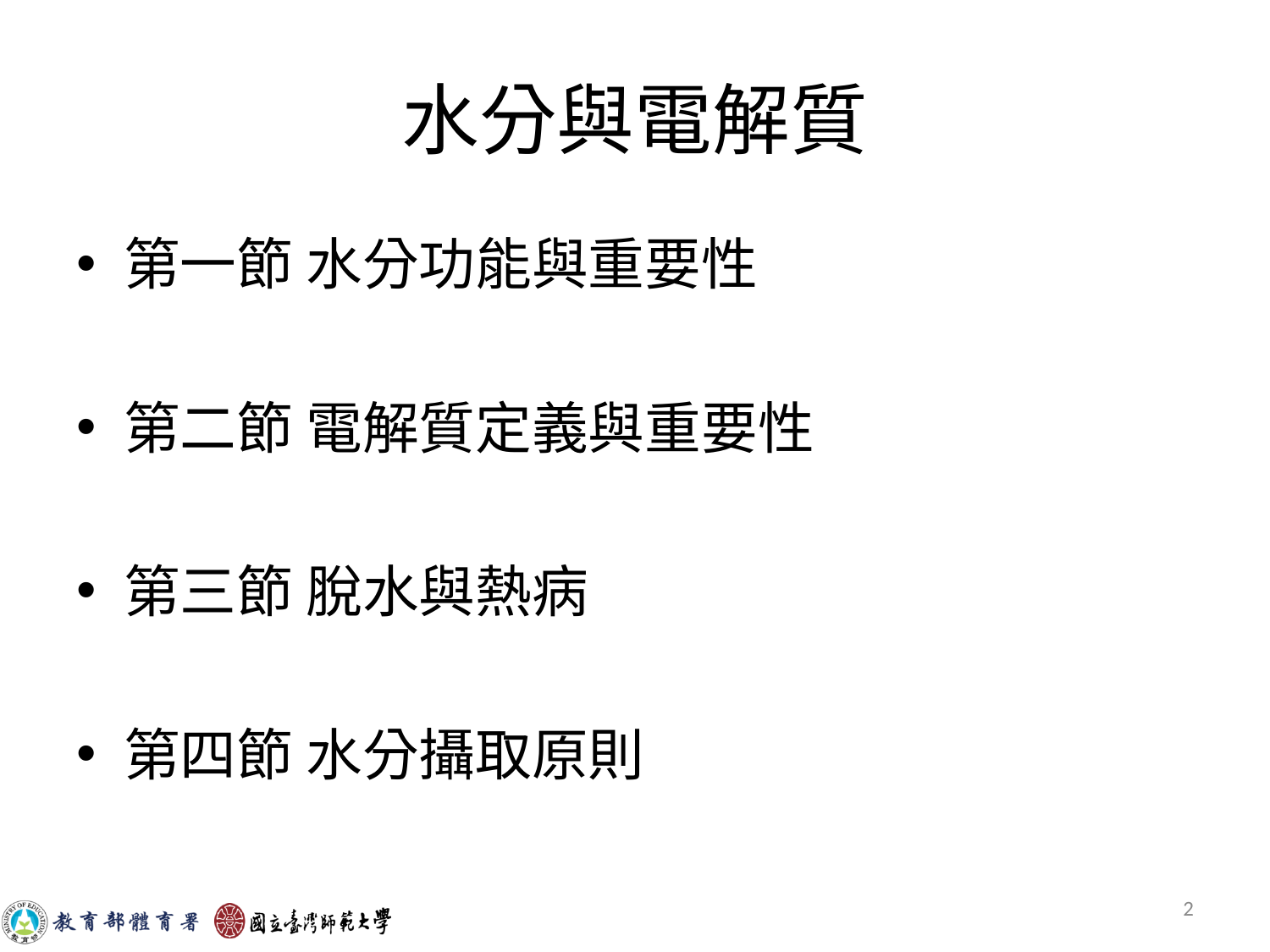

# 水分與電解質
第一節 水分功能與重要性

第二節 電解質定義與重要性

第三節 脫水與熱病

第四節 水分攝取原則

2